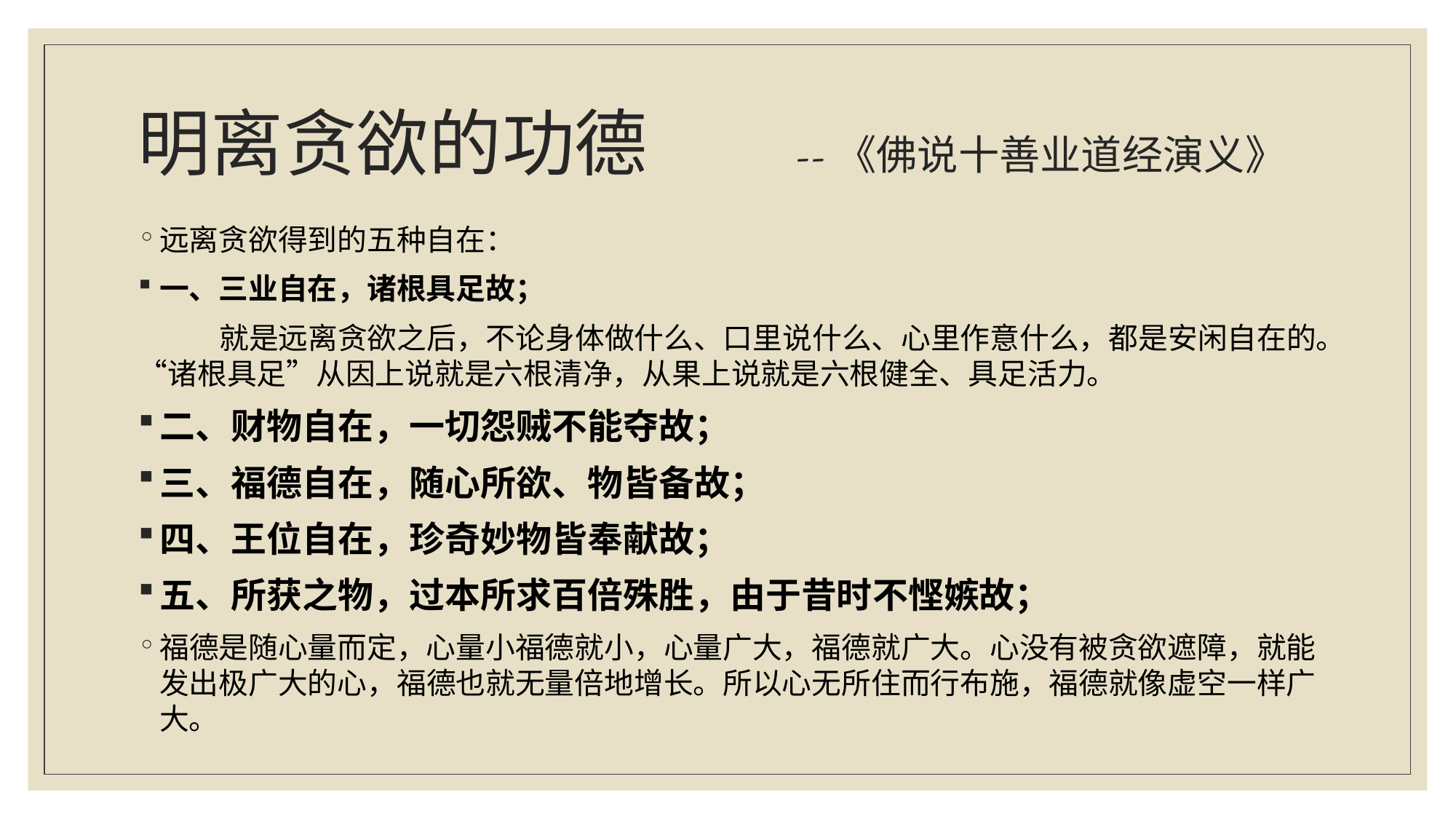

# 明离贪欲的功德        --《佛说十善业道经演义》
远离贪欲得到的五种自在：
一、三业自在，诸根具足故；
           就是远离贪欲之后，不论身体做什么、口里说什么、心里作意什么，都是安闲自在的。“诸根具足”从因上说就是六根清净，从果上说就是六根健全、具足活力。
二、财物自在，一切怨贼不能夺故；
三、福德自在，随心所欲、物皆备故；
四、王位自在，珍奇妙物皆奉献故；
五、所获之物，过本所求百倍殊胜，由于昔时不悭嫉故；
福德是随心量而定，心量小福德就小，心量广大，福德就广大。心没有被贪欲遮障，就能发出极广大的心，福德也就无量倍地增长。所以心无所住而行布施，福德就像虚空一样广大。